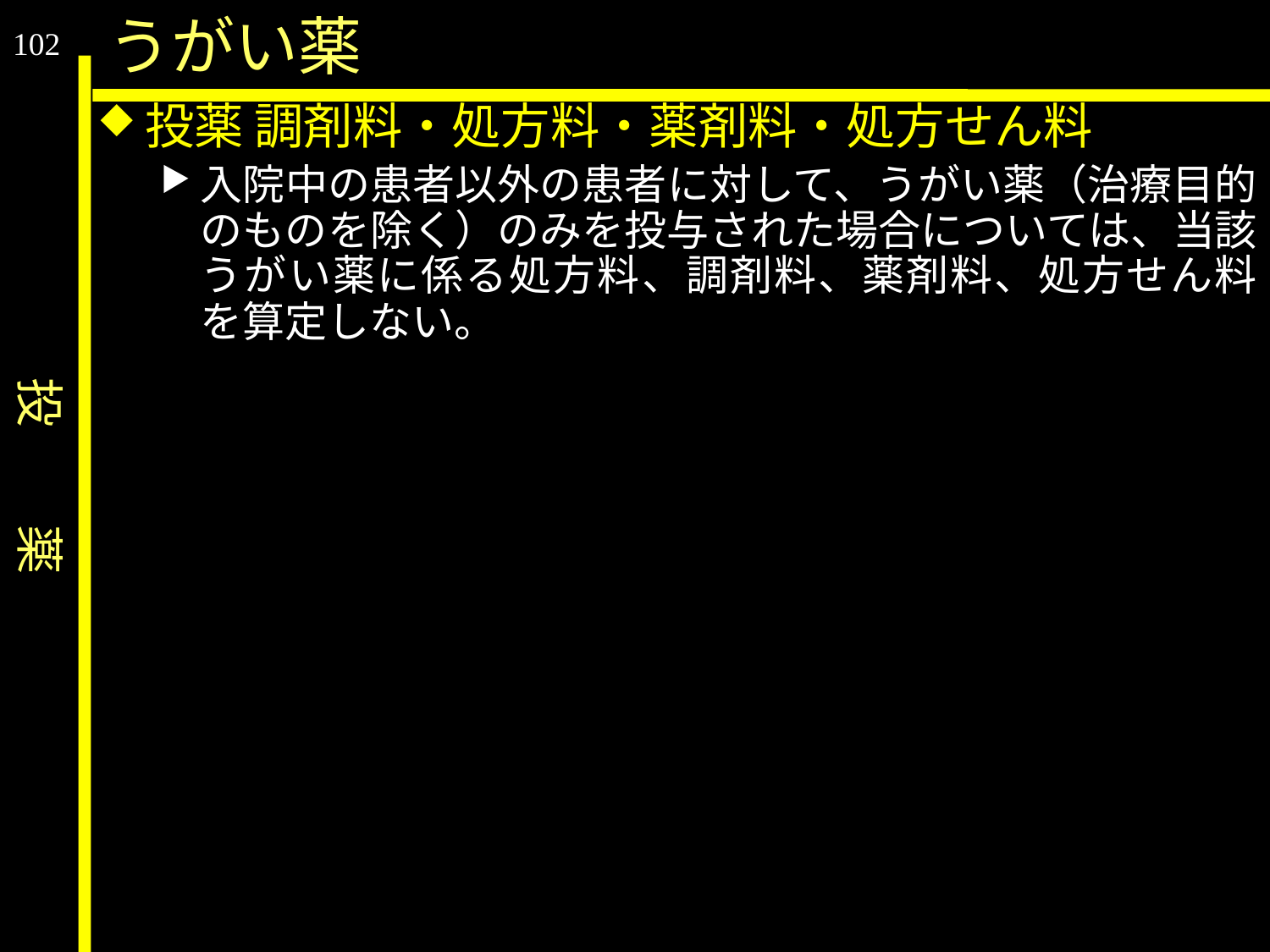

投　　薬
うがい薬
102

投薬 調剤料・処方料・薬剤料・処方せん料
入院中の患者以外の患者に対して、うがい薬（治療目的のものを除く）のみを投与された場合については、当該うがい薬に係る処方料、調剤料、薬剤料、処方せん料を算定しない。